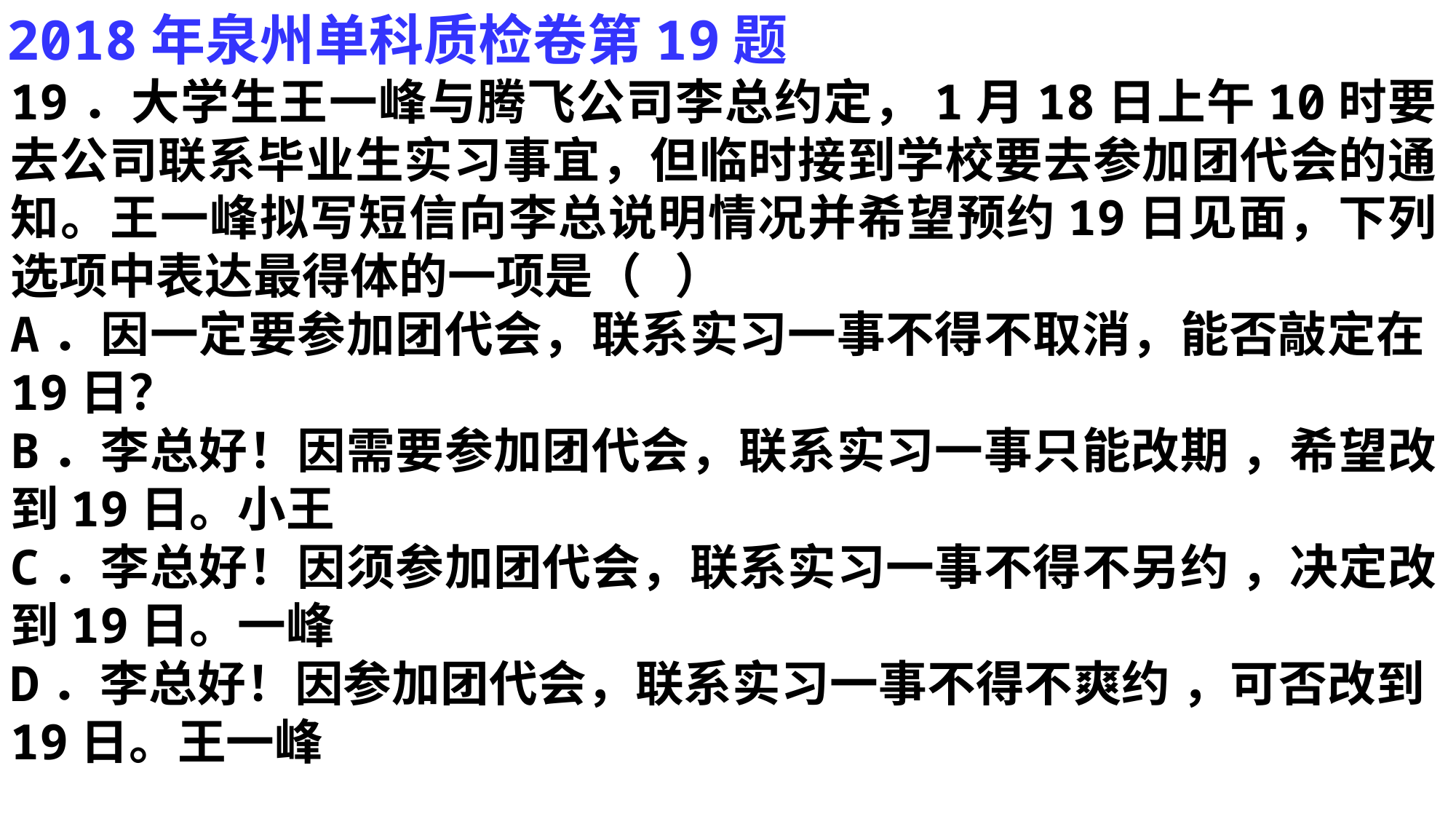

2018年泉州单科质检卷第19题
19．大学生王一峰与腾飞公司李总约定，1月18日上午10时要去公司联系毕业生实习事宜，但临时接到学校要去参加团代会的通知。王一峰拟写短信向李总说明情况并希望预约19日见面，下列选项中表达最得体的一项是（   ）
A．因一定要参加团代会，联系实习一事不得不取消，能否敲定在19日？
B．李总好！因需要参加团代会，联系实习一事只能改期 ，希望改到19日。小王
C．李总好！因须参加团代会，联系实习一事不得不另约 ，决定改到19日。一峰
D．李总好！因参加团代会，联系实习一事不得不爽约 ，可否改到19日。王一峰